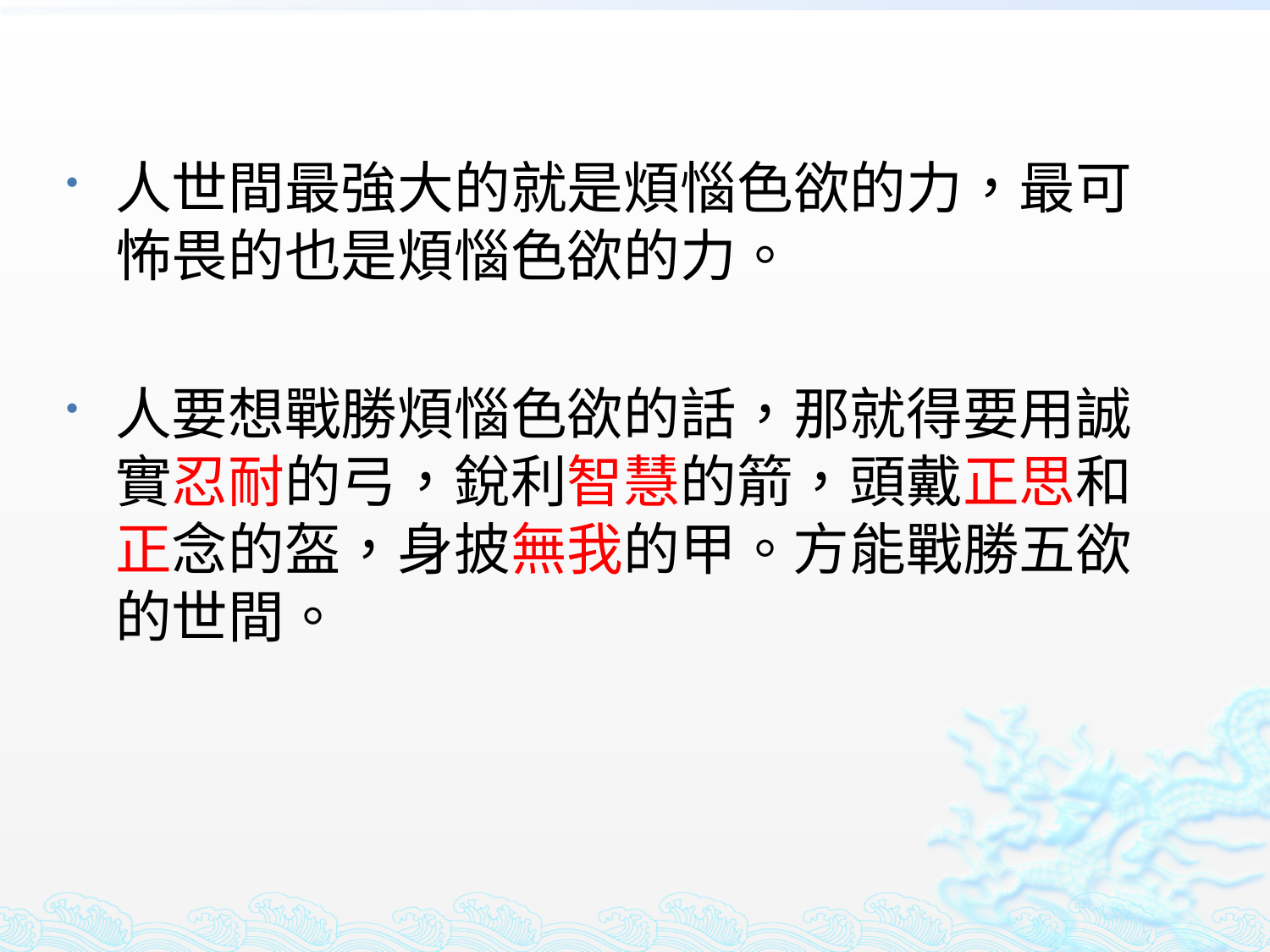

人世間最強大的就是煩惱色欲的力，最可怖畏的也是煩惱色欲的力。

人要想戰勝煩惱色欲的話，那就得要用誠實忍耐的弓，銳利智慧的箭，頭戴正思和正念的盔，身披無我的甲。方能戰勝五欲的世間。